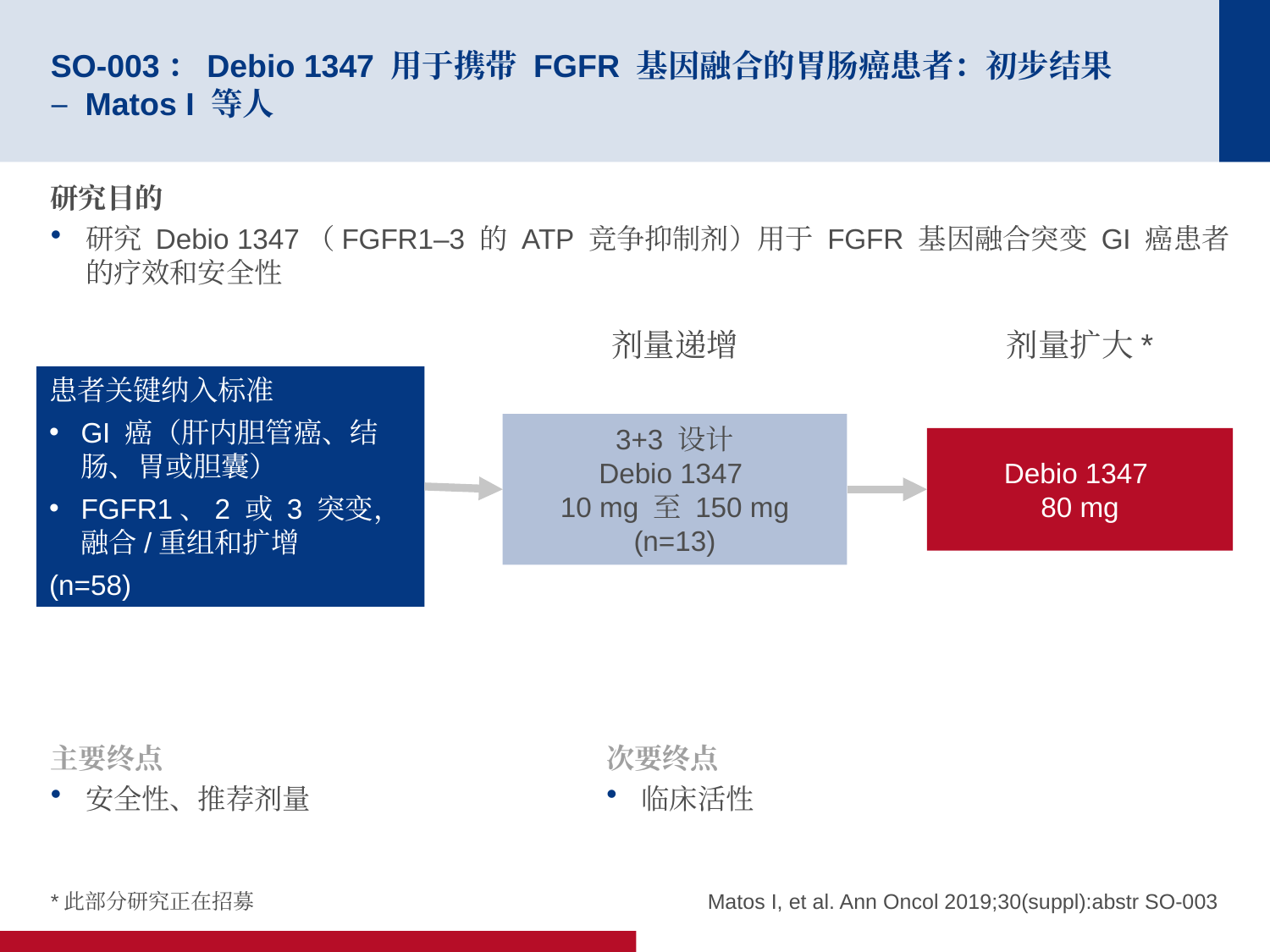

# SO-003：Debio 1347 用于携带 FGFR 基因融合的胃肠癌患者：初步结果 – Matos I 等人
研究目的
研究 Debio 1347（FGFR1–3 的 ATP 竞争抑制剂）用于 FGFR 基因融合突变 GI 癌患者的疗效和安全性
剂量递增
剂量扩大*
患者关键纳入标准
GI 癌（肝内胆管癌、结肠、胃或胆囊）
FGFR1、2 或 3 突变，融合/重组和扩增
(n=58)
3+3 设计
Debio 1347
10 mg 至 150 mg
(n=13)
Debio 1347
80 mg
主要终点
安全性、推荐剂量

次要终点
临床活性
*此部分研究正在招募
Matos I, et al. Ann Oncol 2019;30(suppl):abstr SO-003